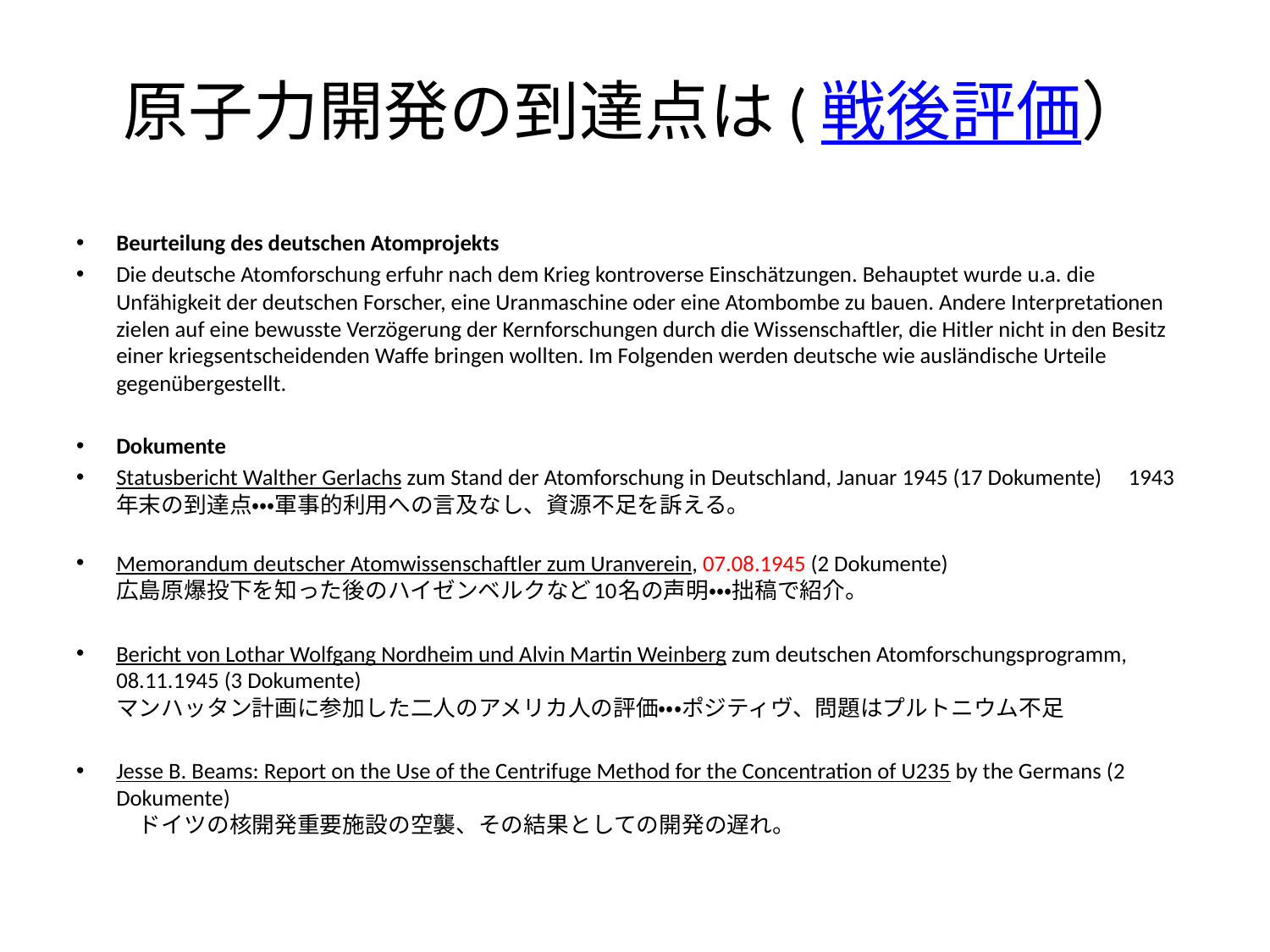

# 原子力開発の到達点は(戦後評価）
Beurteilung des deutschen Atomprojekts
Die deutsche Atomforschung erfuhr nach dem Krieg kontroverse Einschätzungen. Behauptet wurde u.a. die Unfähigkeit der deutschen Forscher, eine Uranmaschine oder eine Atombombe zu bauen. Andere Interpretationen zielen auf eine bewusste Verzögerung der Kernforschungen durch die Wissenschaftler, die Hitler nicht in den Besitz einer kriegsentscheidenden Waffe bringen wollten. Im Folgenden werden deutsche wie ausländische Urteile gegenübergestellt.

Dokumente
Statusbericht Walther Gerlachs zum Stand der Atomforschung in Deutschland, Januar 1945 (17 Dokumente)　1943年末の到達点・・・軍事的利用への言及なし、資源不足を訴える。
Memorandum deutscher Atomwissenschaftler zum Uranverein, 07.08.1945 (2 Dokumente)
広島原爆投下を知った後のハイゼンベルクなど10名の声明・・・拙稿で紹介。

Bericht von Lothar Wolfgang Nordheim und Alvin Martin Weinberg zum deutschen Atomforschungsprogramm, 08.11.1945 (3 Dokumente)
マンハッタン計画に参加した二人のアメリカ人の評価・・・ポジティヴ、問題はプルトニウム不足

Jesse B. Beams: Report on the Use of the Centrifuge Method for the Concentration of U235 by the Germans (2 Dokumente)
　ドイツの核開発重要施設の空襲、その結果としての開発の遅れ。